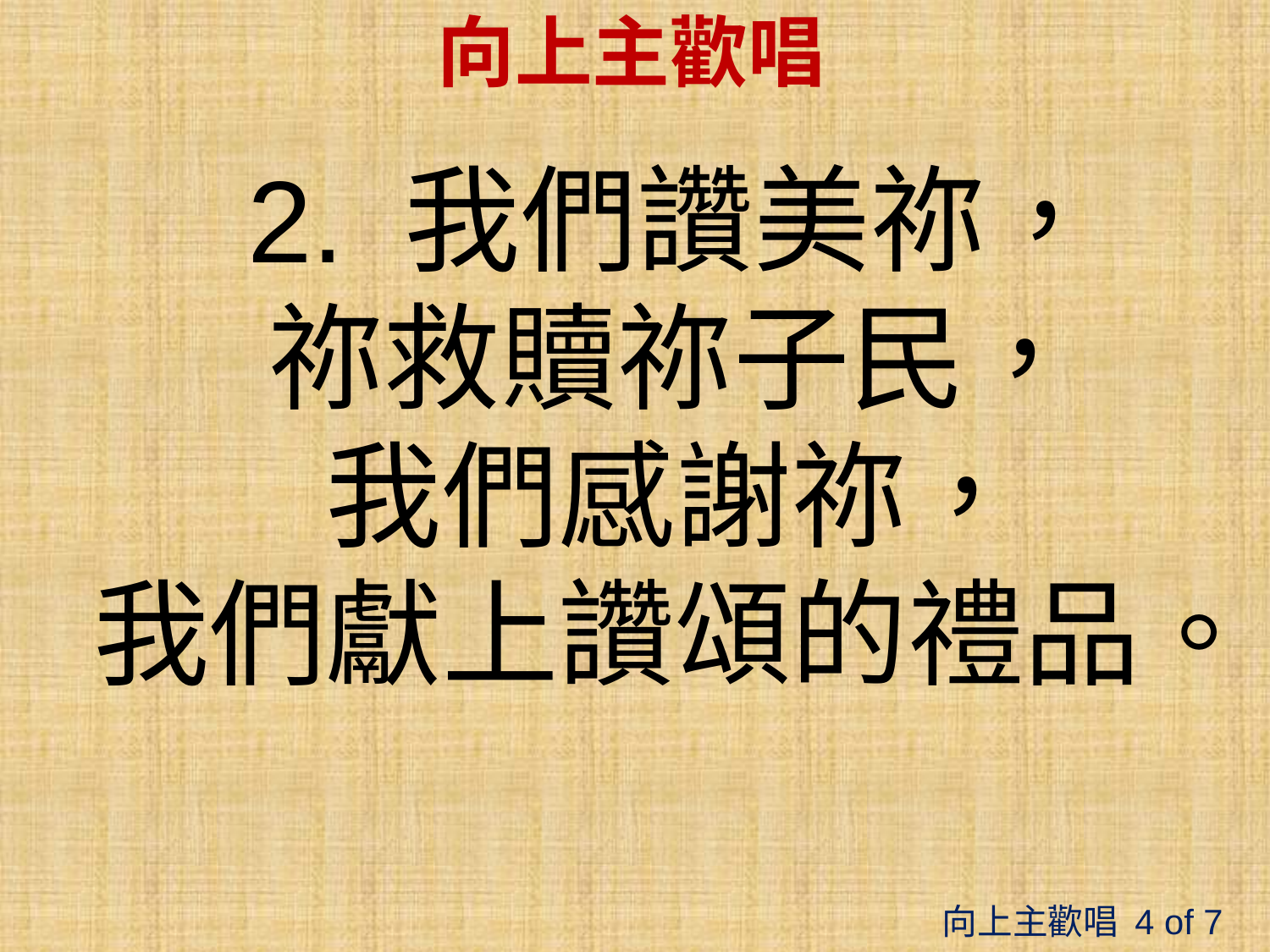

# 向上主歡唱
2. 我們讚美祢，
祢救贖祢子民，
我們感謝祢，
我們獻上讚頌的禮品。

向上主歡唱 4 of 7